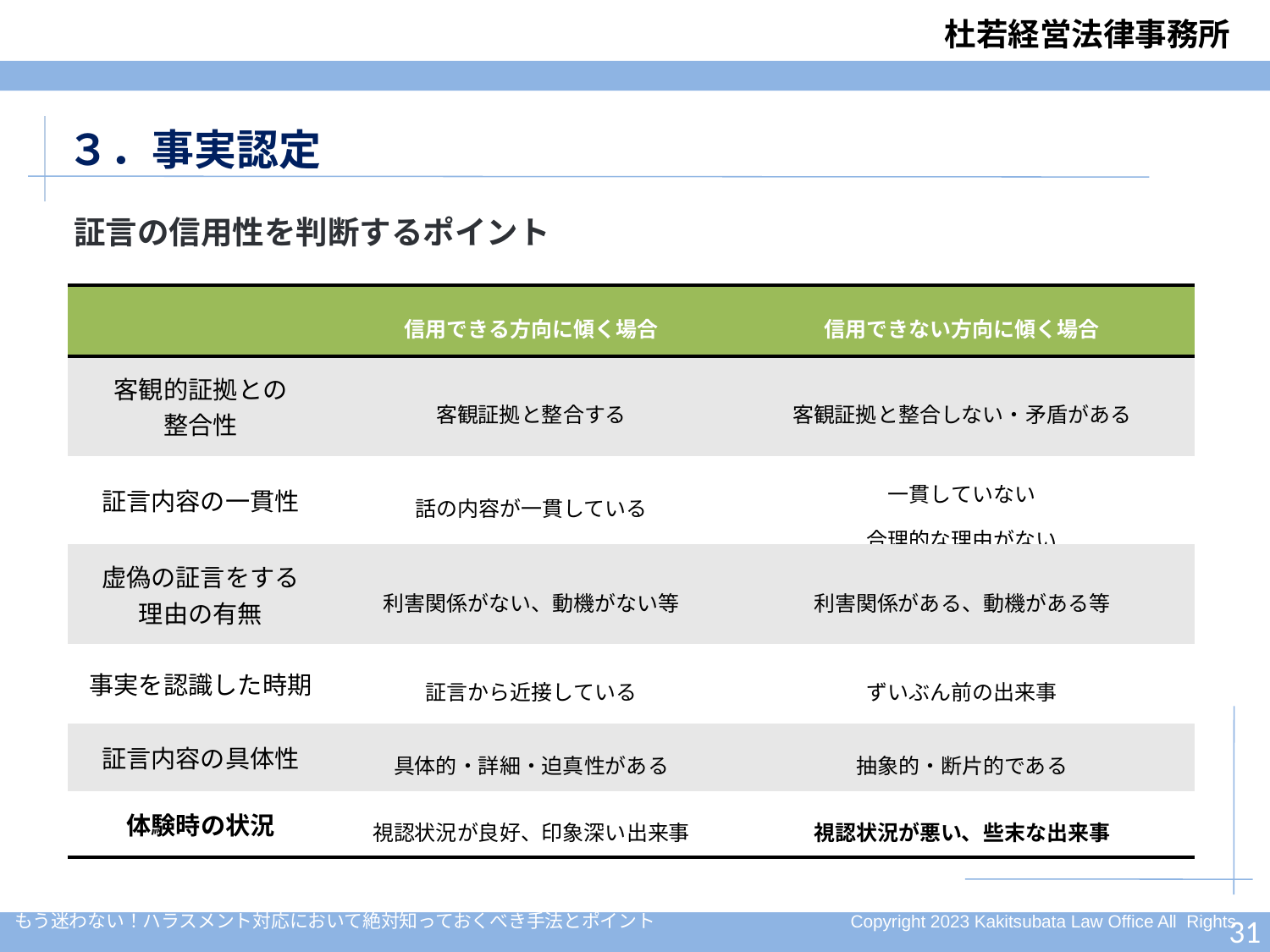

３．事実認定
証言の信用性を判断するポイント
|  | 信用できる方向に傾く場合 | 信用できない方向に傾く場合 |
| --- | --- | --- |
| 客観的証拠との 整合性 | 客観証拠と整合する | 客観証拠と整合しない・矛盾がある |
| 証言内容の一貫性 | 話の内容が一貫している | 一貫していない 合理的な理由がない |
| 虚偽の証言をする 理由の有無 | 利害関係がない、動機がない等 | 利害関係がある、動機がある等 |
| 事実を認識した時期 | 証言から近接している | ずいぶん前の出来事 |
| 証言内容の具体性 | 具体的・詳細・迫真性がある | 抽象的・断片的である |
| 体験時の状況 | 視認状況が良好、印象深い出来事 | 視認状況が悪い、些末な出来事 |
31